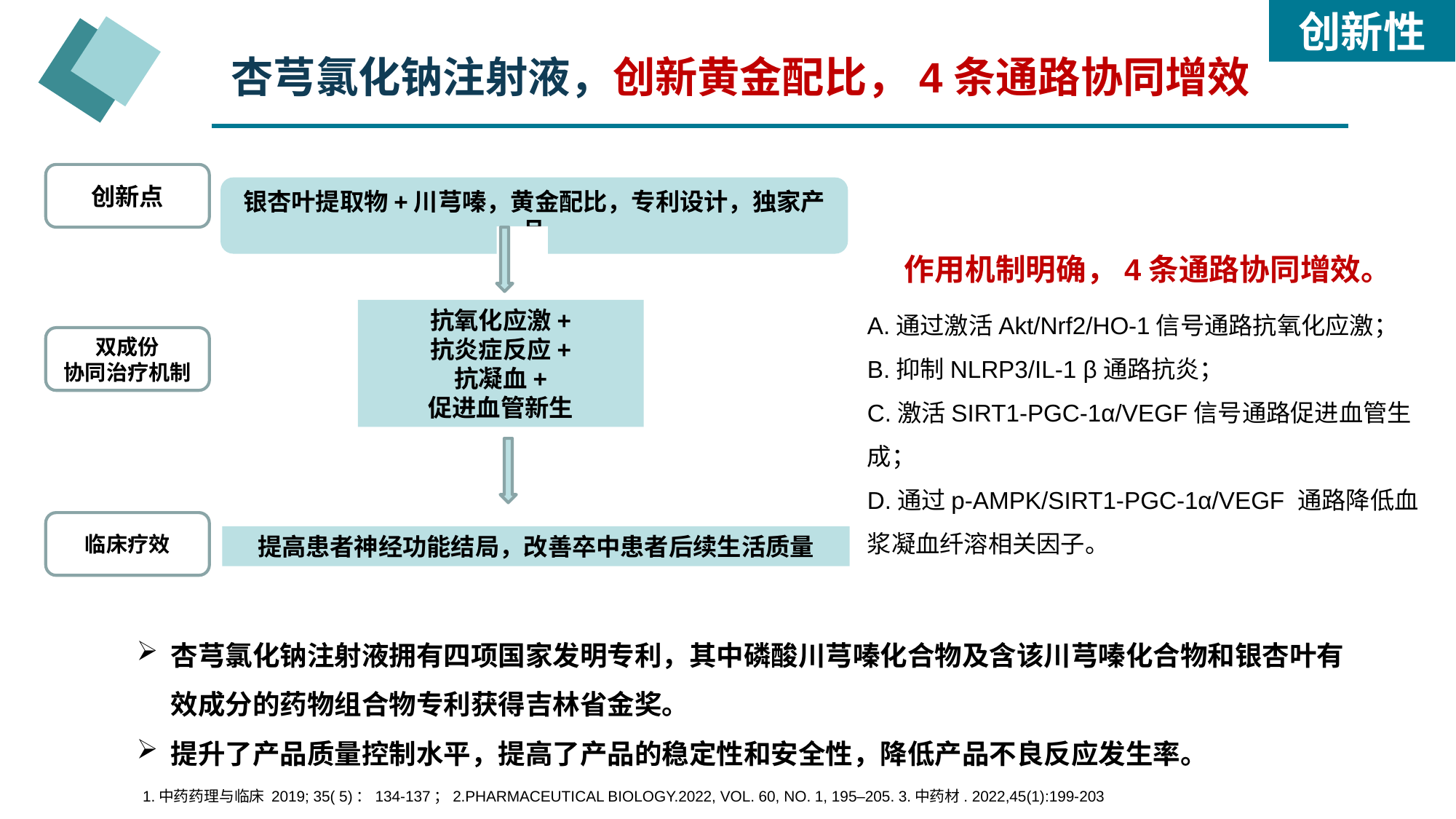

创新性
杏芎氯化钠注射液，创新黄金配比，4条通路协同增效
创新点
银杏叶提取物+川芎嗪，黄金配比，专利设计，独家产品

作用机制明确，4条通路协同增效。
A.通过激活Akt/Nrf2/HO-1信号通路抗氧化应激；
B.抑制NLRP3/IL-1 β通路抗炎；
C.激活SIRT1-PGC-1α/VEGF信号通路促进血管生成；
D.通过p-AMPK/SIRT1-PGC-1α/VEGF 通路降低血浆凝血纤溶相关因子。
抗氧化应激+
抗炎症反应+
抗凝血+
促进血管新生
双成份
协同治疗机制

临床疗效
提高患者神经功能结局，改善卒中患者后续生活质量
杏芎氯化钠注射液拥有四项国家发明专利，其中磷酸川芎嗪化合物及含该川芎嗪化合物和银杏叶有效成分的药物组合物专利获得吉林省金奖。
提升了产品质量控制水平，提高了产品的稳定性和安全性，降低产品不良反应发生率。
1.中药药理与临床 2019; 35( 5)：134-137；2.PHARMACEUTICAL BIOLOGY.2022, VOL. 60, NO. 1, 195–205. 3.中药材. 2022,45(1):199-203